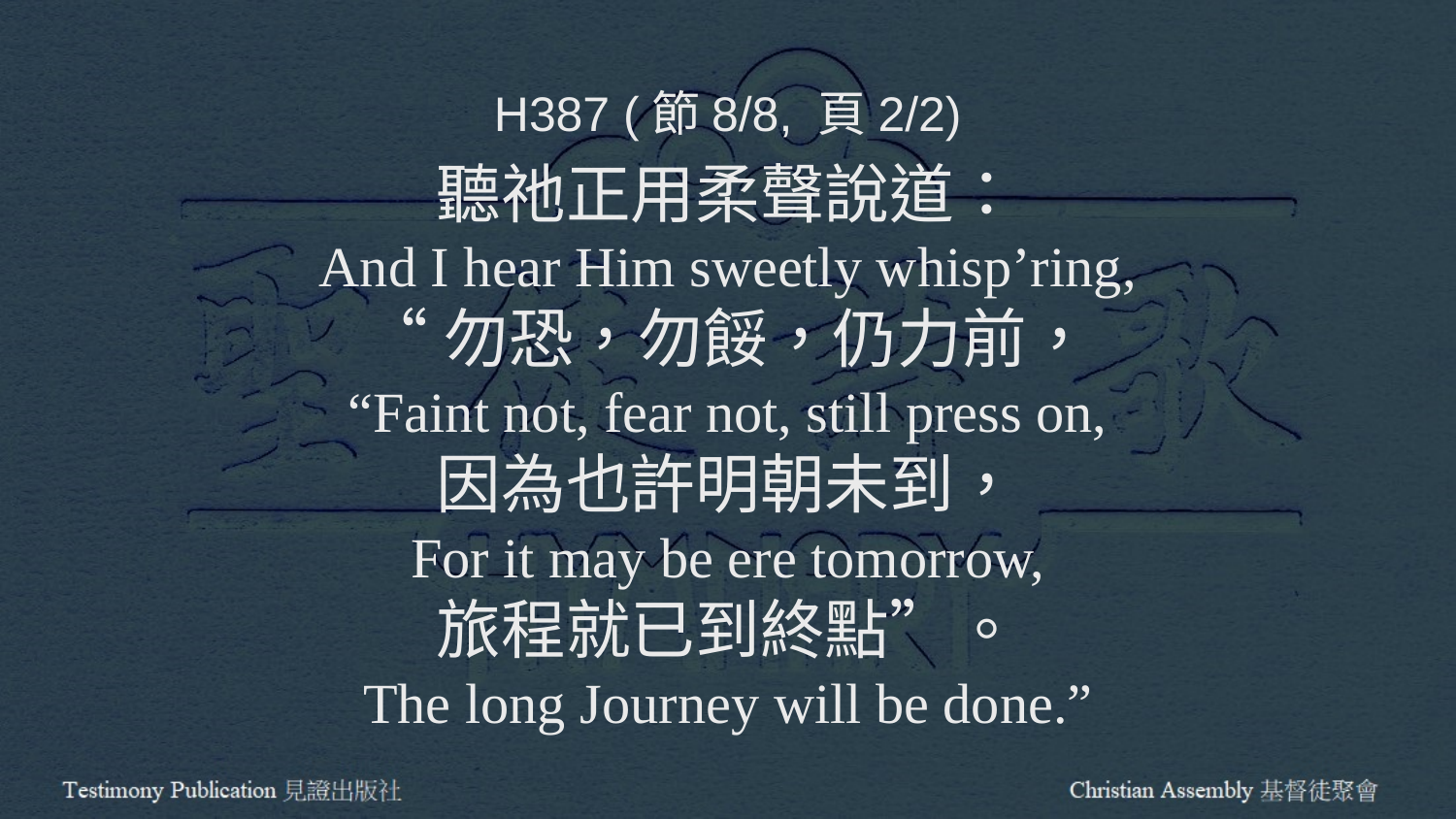

H387 (節8/8, 頁2/2)
聽祂正用柔聲說道：
And I hear Him sweetly whisp’ring,
“勿恐，勿餒，仍力前，
“Faint not, fear not, still press on,
因為也許明朝未到，
For it may be ere tomorrow,
旅程就已到終點”。
The long Journey will be done.”